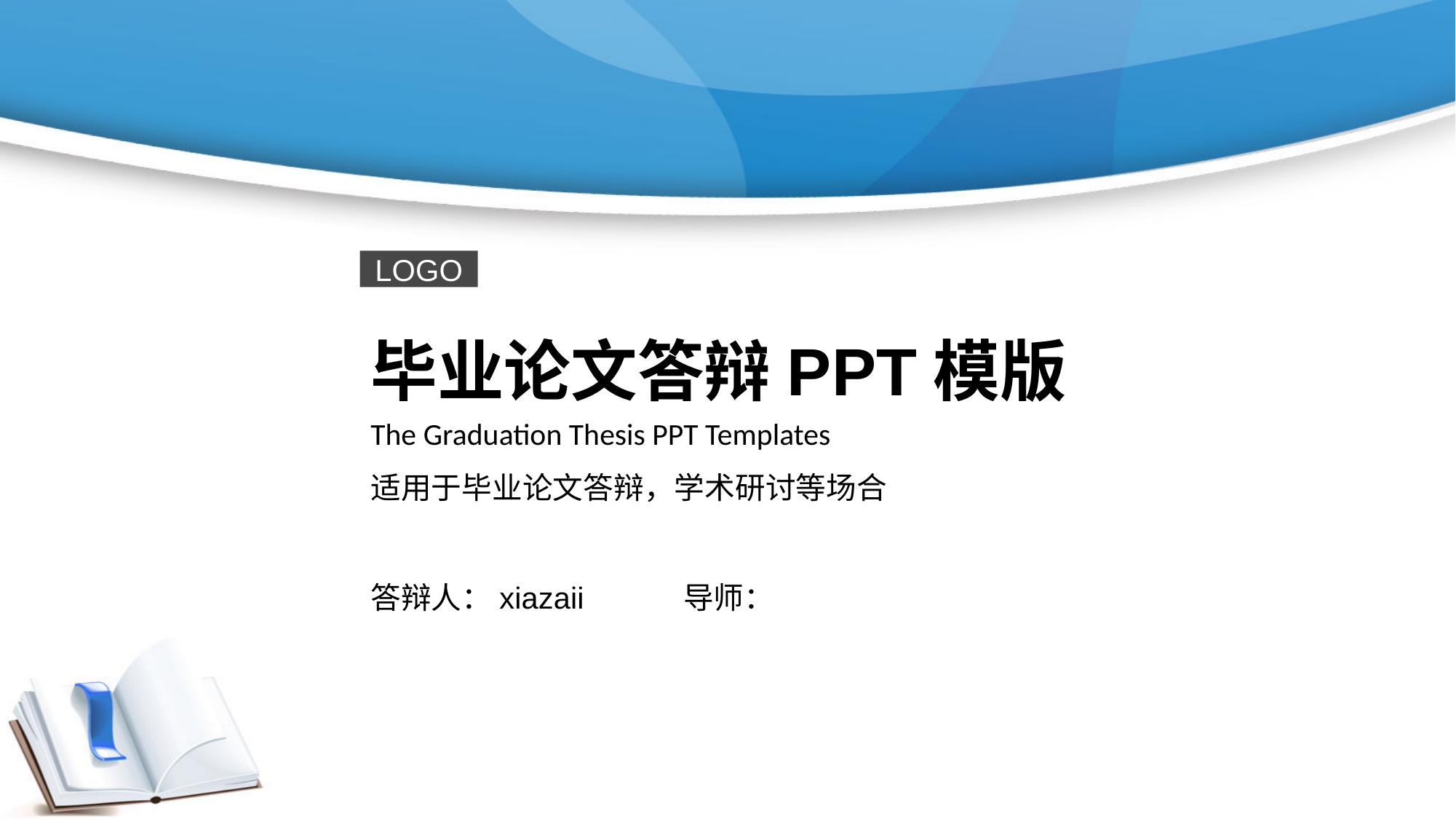

LOGO
毕业论文答辩PPT模版
The Graduation Thesis PPT Templates
适用于毕业论文答辩，学术研讨等场合
答辩人：xiazaii           导师：